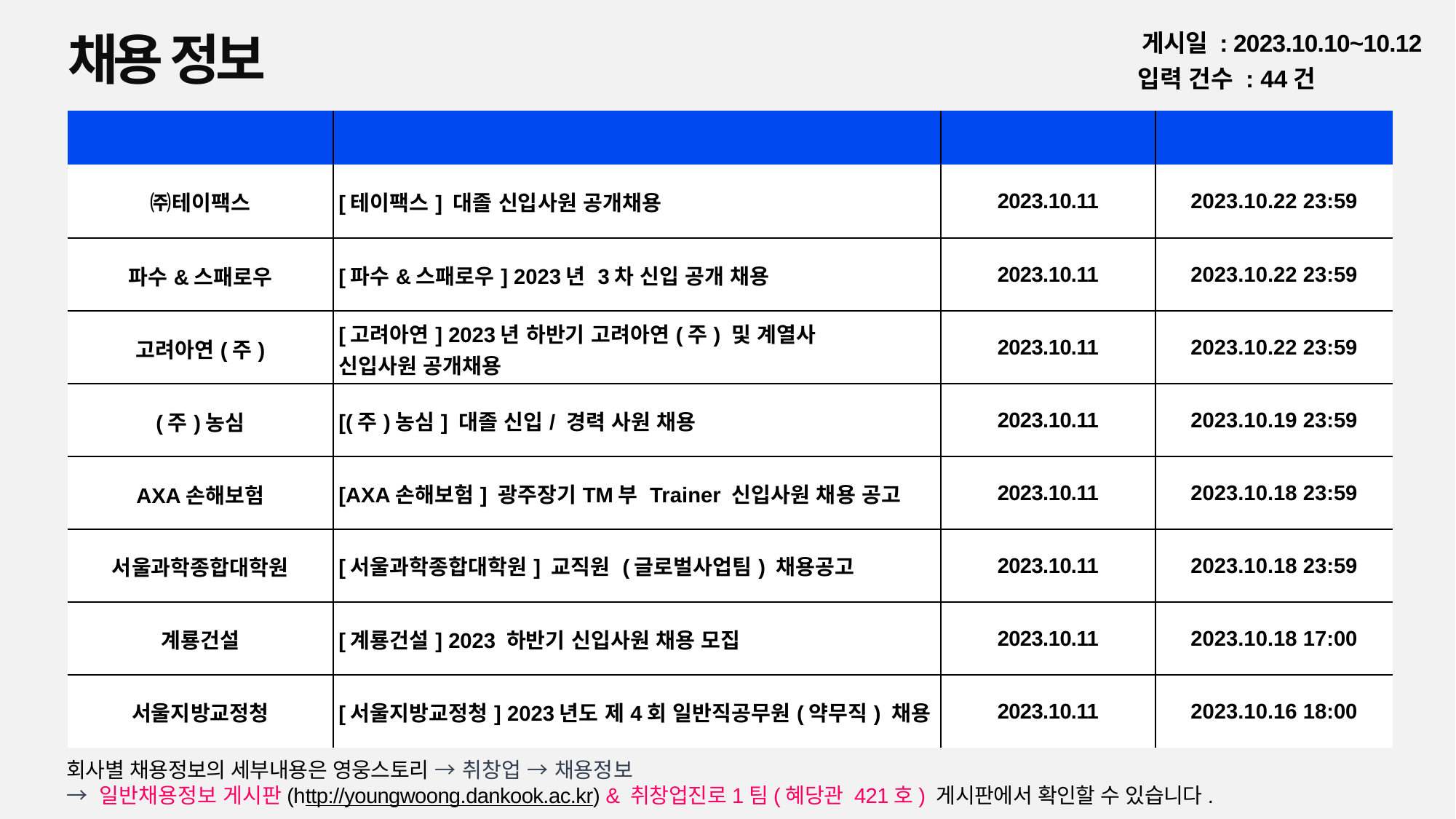

채용 정보
게시일 : 2023.10.10~10.12
입력 건수 : 44건
| 회사명 | 공고명 | 등록일 | 마감일 |
| --- | --- | --- | --- |
| ㈜테이팩스 | [테이팩스] 대졸 신입사원 공개채용 | 2023.10.11 | 2023.10.22 23:59 |
| 파수&스패로우 | [파수&스패로우] 2023년 3차 신입 공개 채용 | 2023.10.11 | 2023.10.22 23:59 |
| 고려아연(주) | [고려아연] 2023년 하반기 고려아연(주) 및 계열사 신입사원 공개채용 | 2023.10.11 | 2023.10.22 23:59 |
| (주)농심 | [(주)농심] 대졸 신입/ 경력 사원 채용 | 2023.10.11 | 2023.10.19 23:59 |
| AXA손해보험 | [AXA손해보험] 광주장기TM부 Trainer 신입사원 채용 공고 | 2023.10.11 | 2023.10.18 23:59 |
| 서울과학종합대학원 | [서울과학종합대학원] 교직원 (글로벌사업팀) 채용공고 | 2023.10.11 | 2023.10.18 23:59 |
| 계룡건설 | [계룡건설] 2023 하반기 신입사원 채용 모집 | 2023.10.11 | 2023.10.18 17:00 |
| 서울지방교정청 | [서울지방교정청] 2023년도 제4회 일반직공무원(약무직) 채용 | 2023.10.11 | 2023.10.16 18:00 |
회사별 채용정보의 세부내용은 영웅스토리 → 취창업 → 채용정보
→ 일반채용정보 게시판(http://youngwoong.dankook.ac.kr) & 취창업진로1팀(혜당관 421호) 게시판에서 확인할 수 있습니다.